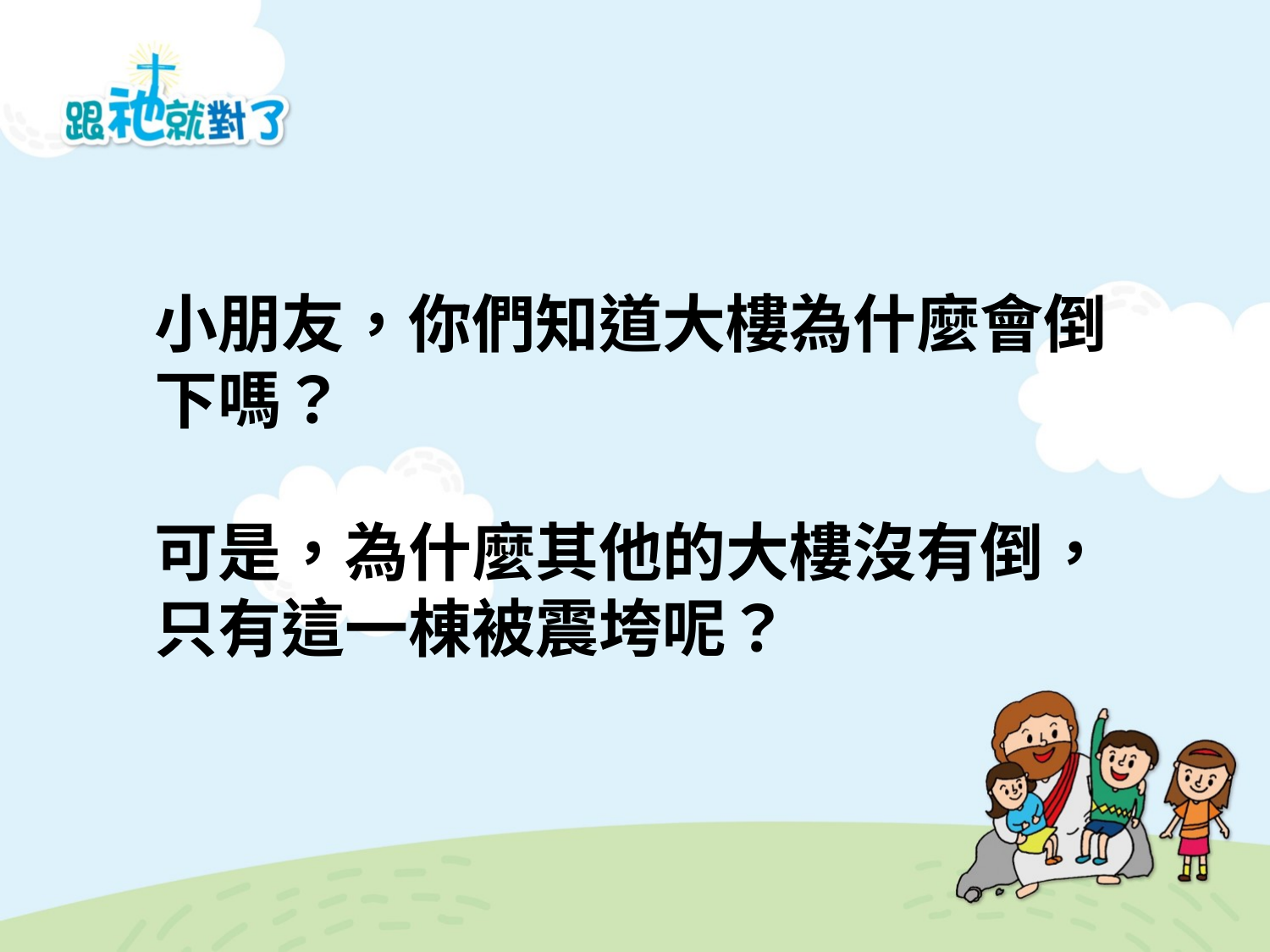

小朋友，你們知道大樓為什麼會倒下嗎？

可是，為什麼其他的大樓沒有倒，只有這一棟被震垮呢？